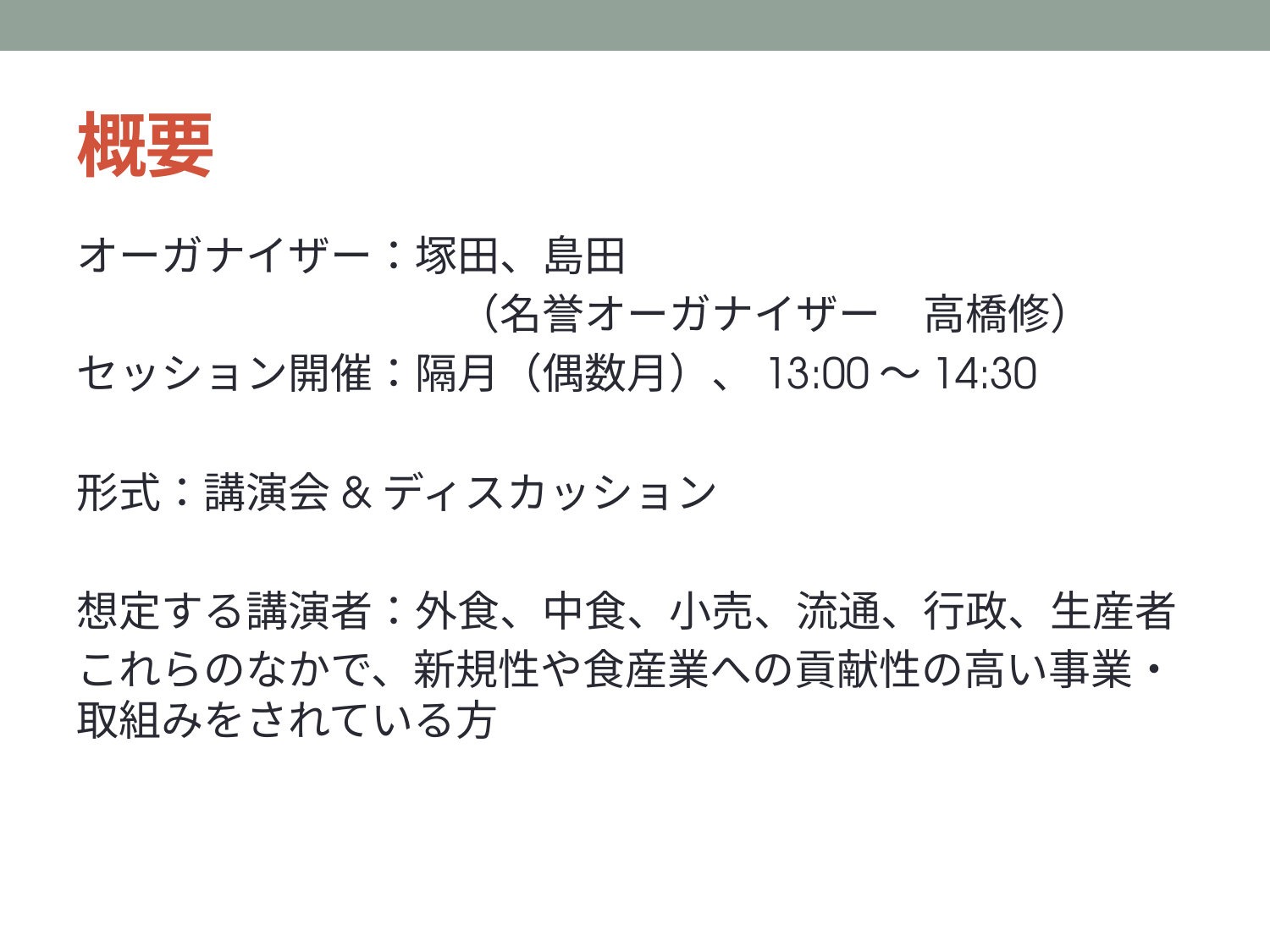

# 概要
オーガナイザー：塚田、島田
			（名誉オーガナイザー　高橋修）
セッション開催：隔月（偶数月）、13:00～14:30

形式：講演会&ディスカッション

想定する講演者：外食、中食、小売、流通、行政、生産者
これらのなかで、新規性や食産業への貢献性の高い事業・取組みをされている方